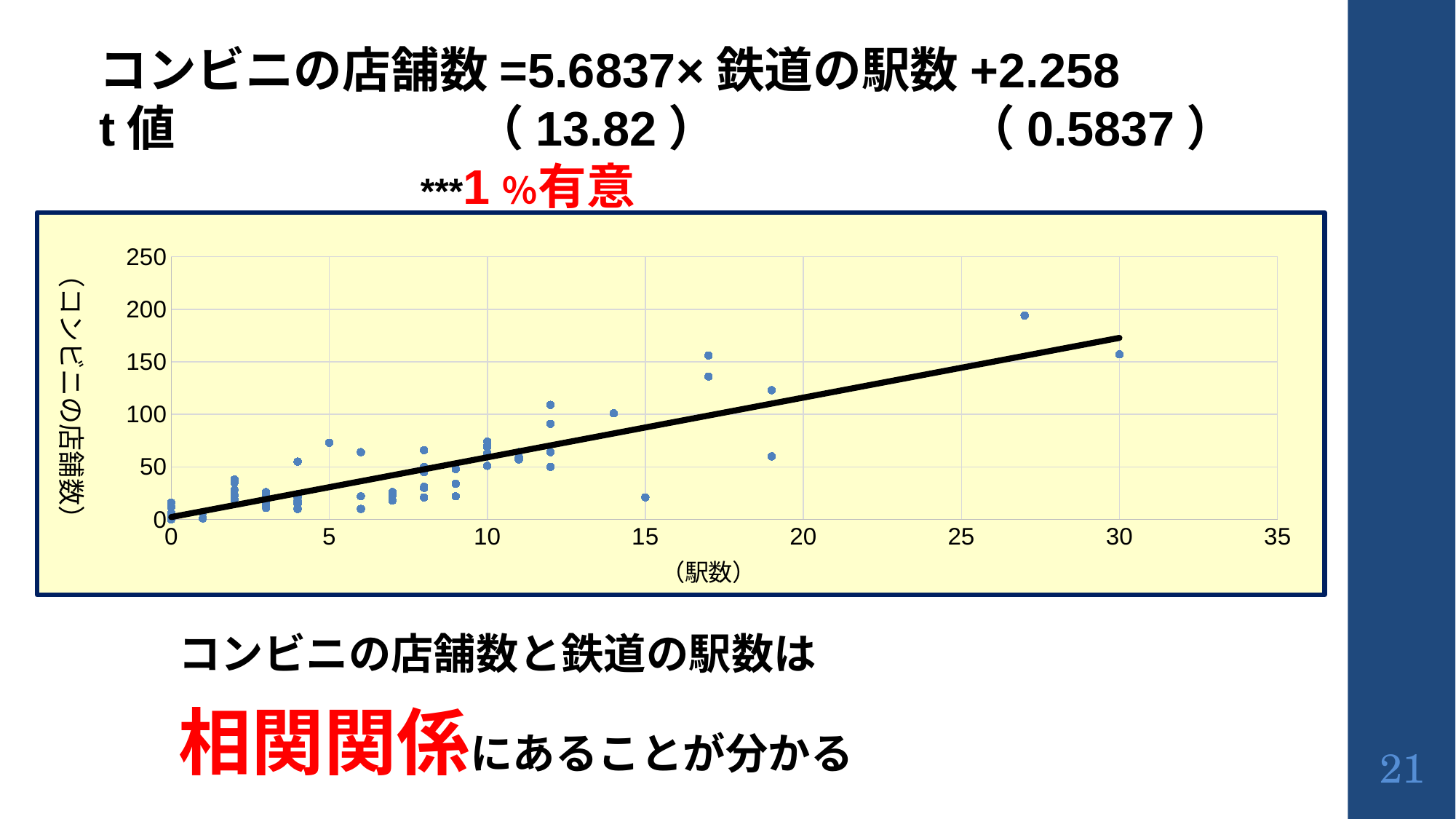

コンビニの店舗数=5.6837×鉄道の駅数+2.258
t値			　（13.82）　　　　     （0.5837）
　　　      　　***1％有意

### Chart

| Category | コンビニ数 |
|---|---|
コンビニの店舗数と鉄道の駅数は
相関関係にあることが分かる

21